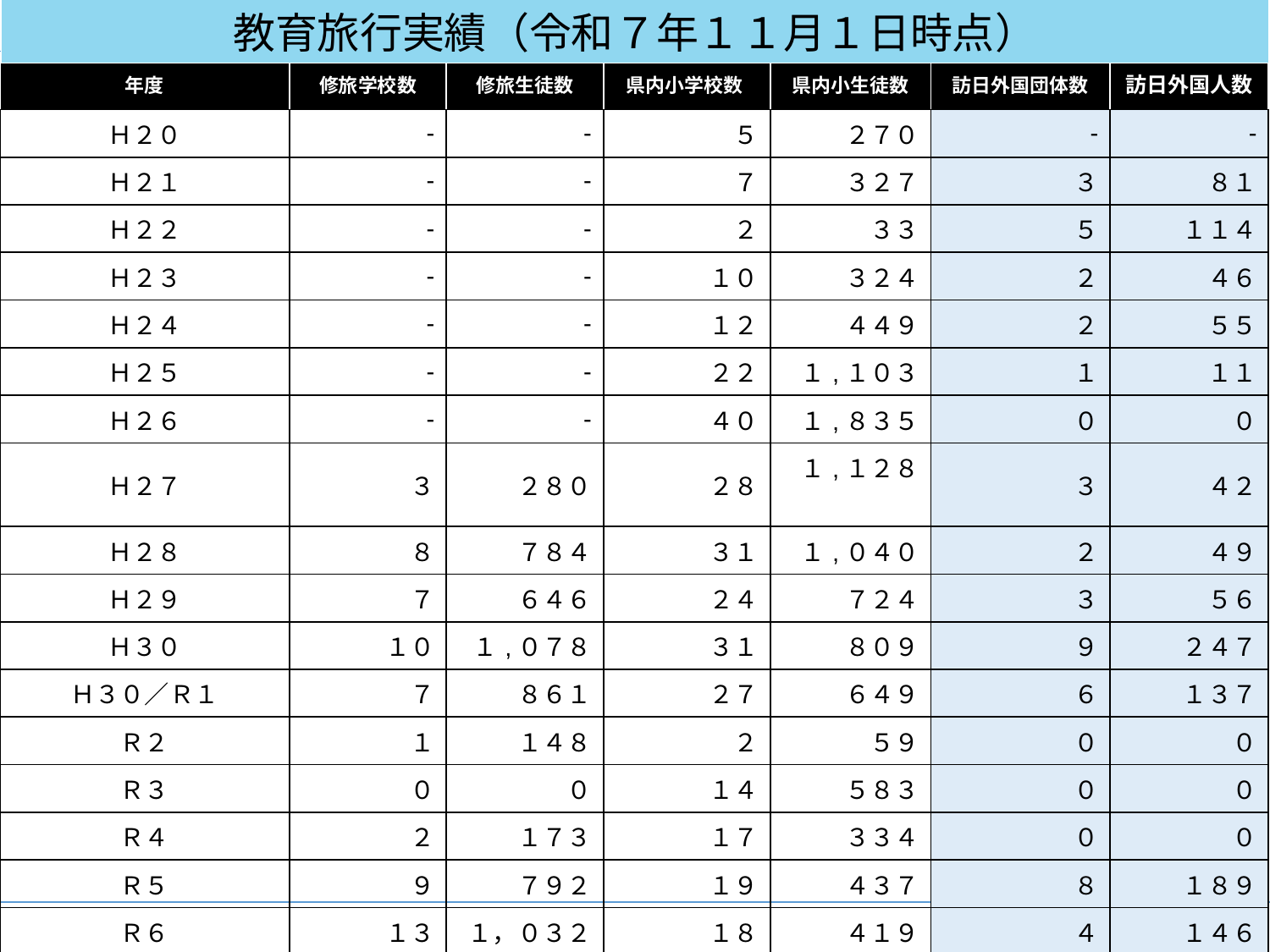

教育旅行実績（令和７年１１月１日時点）
| 年度 | 修旅学校数 | 修旅生徒数 | 県内小学校数 | 県内小生徒数 | 訪日外国団体数 | 訪日外国人数 |
| --- | --- | --- | --- | --- | --- | --- |
| Ｈ２０ | - | - | ５ | ２７０ | - | - |
| Ｈ２１ | - | - | ７ | ３２７ | ３ | ８１ |
| Ｈ２２ | - | - | ２ | ３３ | ５ | １１４ |
| Ｈ２３ | - | - | １０ | ３２４ | ２ | ４６ |
| Ｈ２４ | - | - | １２ | ４４９ | ２ | ５５ |
| Ｈ２５ | - | - | ２２ | １,１０３ | １ | １１ |
| Ｈ２６ | - | - | ４０ | １,８３５ | ０ | ０ |
| Ｈ２７ | ３ | ２８０ | ２８ | １,１２８ | ３ | ４２ |
| Ｈ２８ | ８ | ７８４ | ３１ | １,０４０ | ２ | ４９ |
| Ｈ２９ | ７ | ６４６ | ２４ | ７２４ | ３ | ５６ |
| Ｈ３０ | １０ | １,０７８ | ３１ | ８０９ | ９ | ２４７ |
| Ｈ３０／Ｒ１ | ７ | ８６１ | ２７ | ６４９ | ６ | １３７ |
| Ｒ２ | １ | １４８ | ２ | ５９ | ０ | ０ |
| Ｒ３ | ０ | ０ | １４ | ５８３ | ０ | ０ |
| Ｒ４ | ２ | １７３ | １７ | ３３４ | ０ | ０ |
| Ｒ５ | ９ | ７９２ | １９ | ４３７ | ８ | １８９ |
| Ｒ６ | １３ | １，０３２ | １８ | ４１９ | ４ | １４６ |
| Ｒ７ （予約） | １２ （１７） | １，０１７ （１，４２３） | １０ （１１） | ２４０ （２７１） | ０ （１） | ０ （３３） |
| 合　計 | ６０ | ５，７９４ | ３０９ | １０，５２３ | ４８ | １，１７３ |